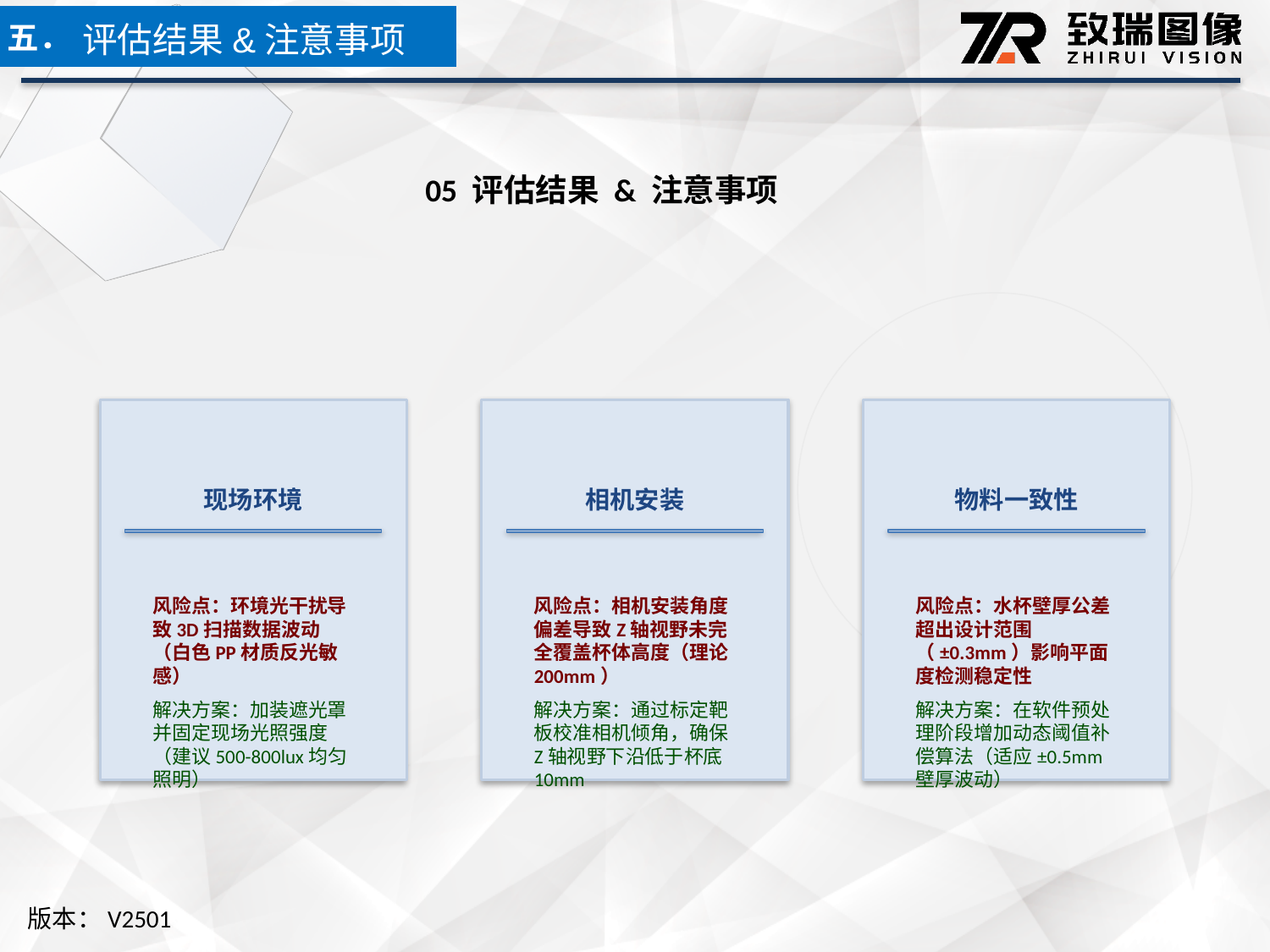

五．
评估结果&注意事项

05 评估结果 & 注意事项

现场环境

相机安装

物料一致性

风险点：环境光干扰导致3D扫描数据波动（白色PP材质反光敏感）
解决方案：加装遮光罩并固定现场光照强度（建议500-800lux均匀照明）

风险点：相机安装角度偏差导致Z轴视野未完全覆盖杯体高度（理论200mm）
解决方案：通过标定靶板校准相机倾角，确保Z轴视野下沿低于杯底10mm

风险点：水杯壁厚公差超出设计范围（±0.3mm）影响平面度检测稳定性
解决方案：在软件预处理阶段增加动态阈值补偿算法（适应±0.5mm壁厚波动）